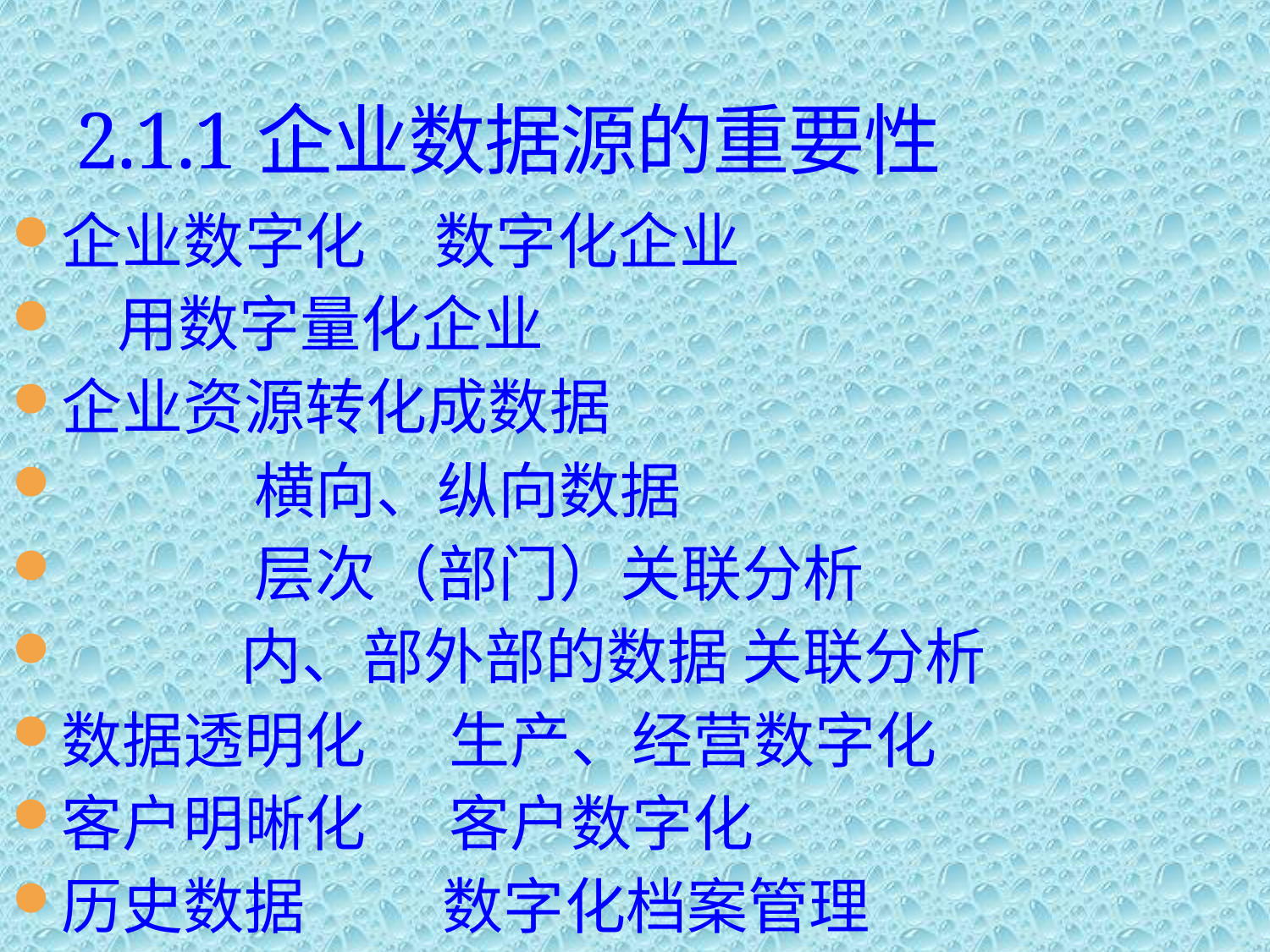

# 2.1.1企业数据源的重要性
企业数字化     数字化企业
   用数字量化企业
企业资源转化成数据
             横向、纵向数据
             层次（部门）关联分析
            内、部外部的数据 关联分析
数据透明化      生产、经营数字化
客户明晰化      客户数字化
历史数据          数字化档案管理